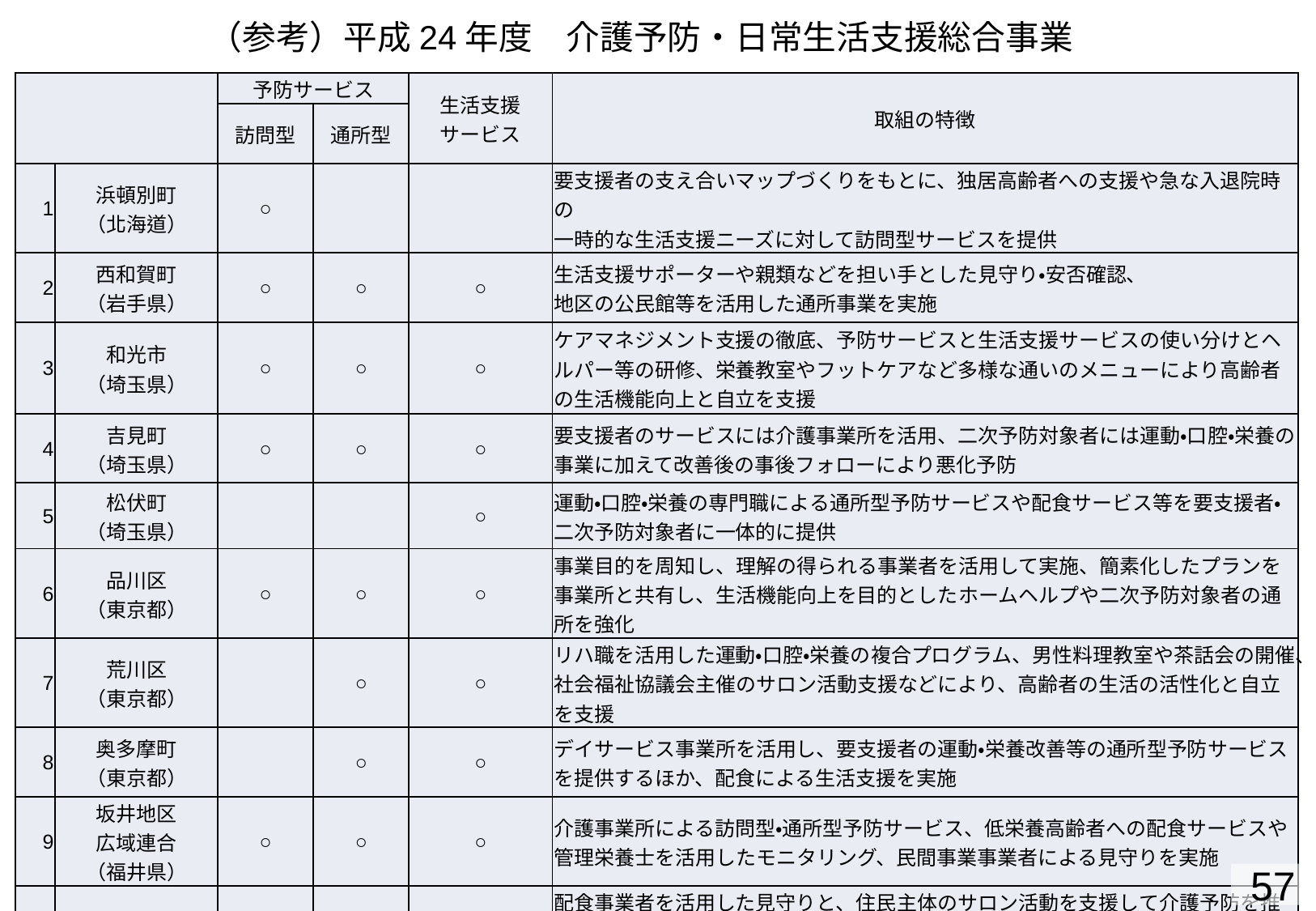

# （参考）平成24年度　介護予防・日常生活支援総合事業
|  |  | 予防サービス |  | 生活支援 サービス | 取組の特徴 |
| --- | --- | --- | --- | --- | --- |
|  |  | 訪問型 | 通所型 |  |  |
| 1 | 浜頓別町 （北海道） | ○ |  |  | 要支援者の支え合いマップづくりをもとに、独居高齢者への支援や急な入退院時の 一時的な生活支援ニーズに対して訪問型サービスを提供 |
| 2 | 西和賀町 （岩手県） | ○ | ○ | ○ | 生活支援サポーターや親類などを担い手とした見守り・安否確認、 地区の公民館等を活用した通所事業を実施 |
| 3 | 和光市 （埼玉県） | ○ | ○ | ○ | ケアマネジメント支援の徹底、予防サービスと生活支援サービスの使い分けとヘルパー等の研修、栄養教室やフットケアなど多様な通いのメニューにより高齢者の生活機能向上と自立を支援 |
| 4 | 吉見町 （埼玉県） | ○ | ○ | ○ | 要支援者のサービスには介護事業所を活用、二次予防対象者には運動・口腔・栄養の事業に加えて改善後の事後フォローにより悪化予防 |
| 5 | 松伏町 （埼玉県） |  |  | ○ | 運動・口腔・栄養の専門職による通所型予防サービスや配食サービス等を要支援者・二次予防対象者に一体的に提供 |
| 6 | 品川区 （東京都） | ○ | ○ | ○ | 事業目的を周知し、理解の得られる事業者を活用して実施、簡素化したプランを事業所と共有し、生活機能向上を目的としたホームヘルプや二次予防対象者の通所を強化 |
| 7 | 荒川区 （東京都） |  | ○ | ○ | リハ職を活用した運動・口腔・栄養の複合プログラム、男性料理教室や茶話会の開催、社会福祉協議会主催のサロン活動支援などにより、高齢者の生活の活性化と自立を支援 |
| 8 | 奥多摩町 （東京都） |  | ○ | ○ | デイサービス事業所を活用し、要支援者の運動・栄養改善等の通所型予防サービスを提供するほか、配食による生活支援を実施 |
| 9 | 坂井地区 広域連合 （福井県） | ○ | ○ | ○ | 介護事業所による訪問型・通所型予防サービス、低栄養高齢者への配食サービスや管理栄養士を活用したモニタリング、民間事業事業者による見守りを実施 |
| 10 | 北杜市 （山梨県） |  | ○ | ○ | 配食事業者を活用した見守りと、住民主体のサロン活動を支援して介護予防を推進 うつや閉じこもりの高齢者に看護師等が訪問して、治療や社会参加への支援を実施 |
57